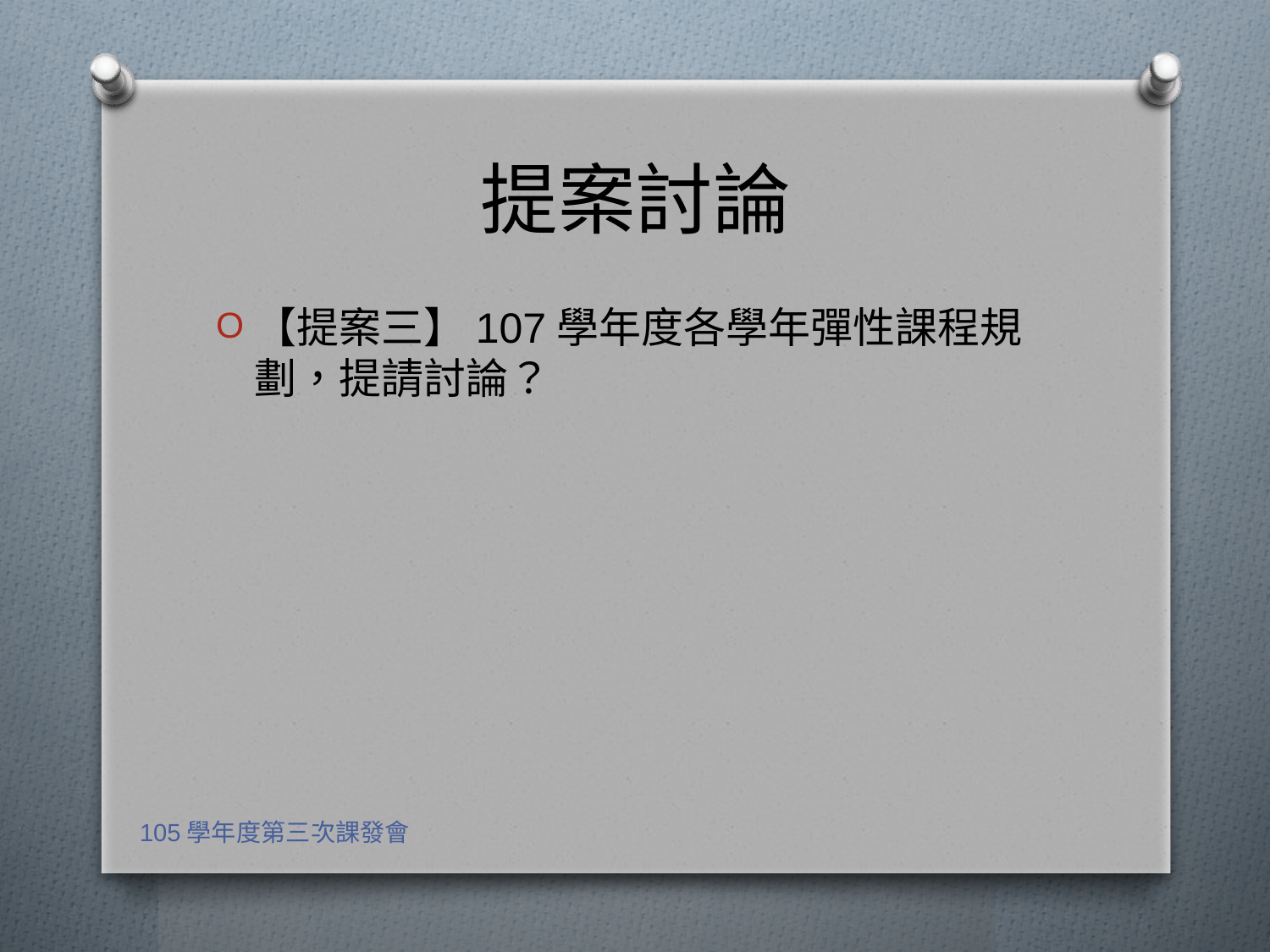

# 提案討論
【提案三】107學年度各學年彈性課程規劃，提請討論？

105學年度第三次課發會